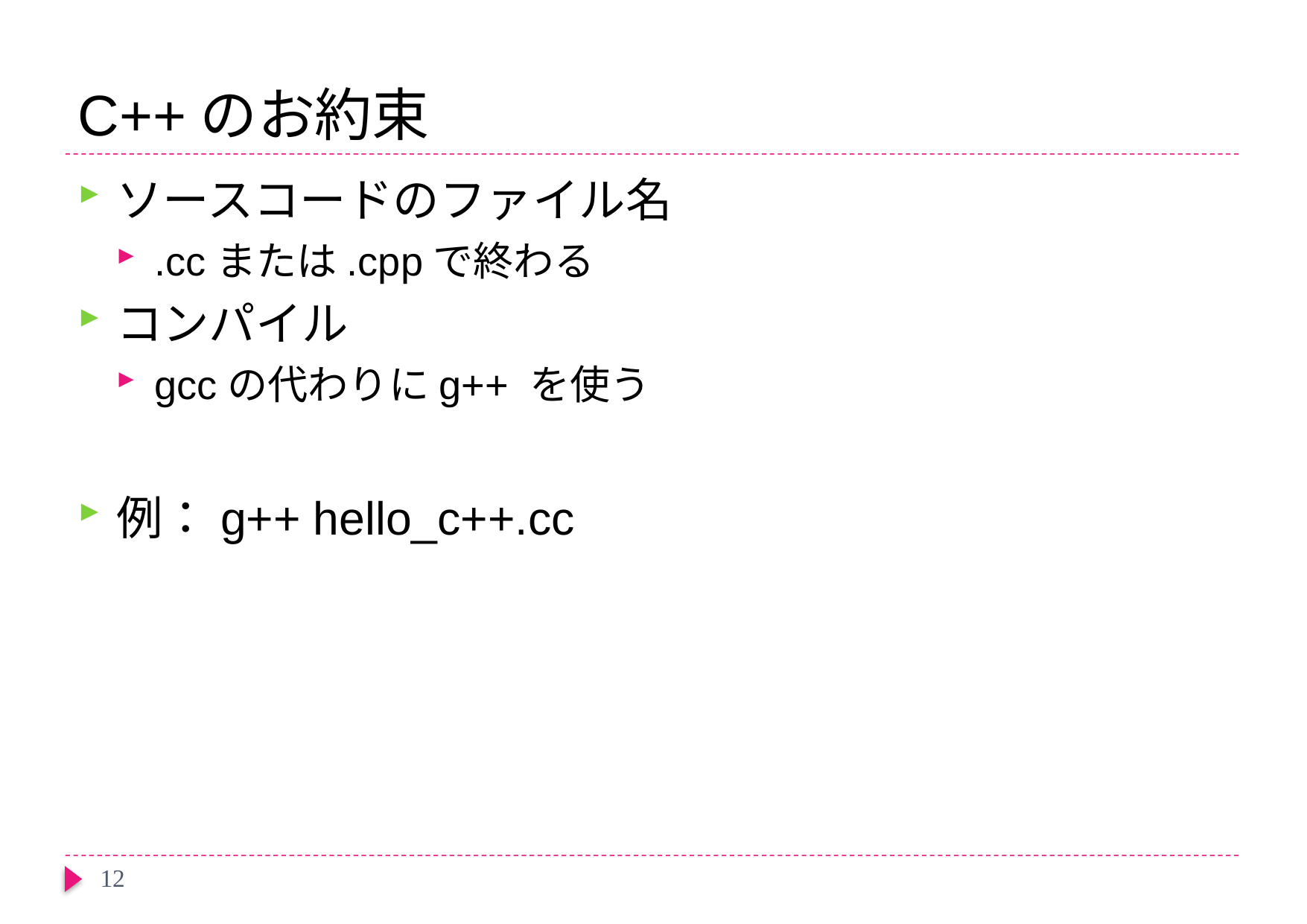

# C++のお約束
ソースコードのファイル名
.ccまたは.cppで終わる
コンパイル
gccの代わりにg++ を使う

例：g++ hello_c++.cc
12